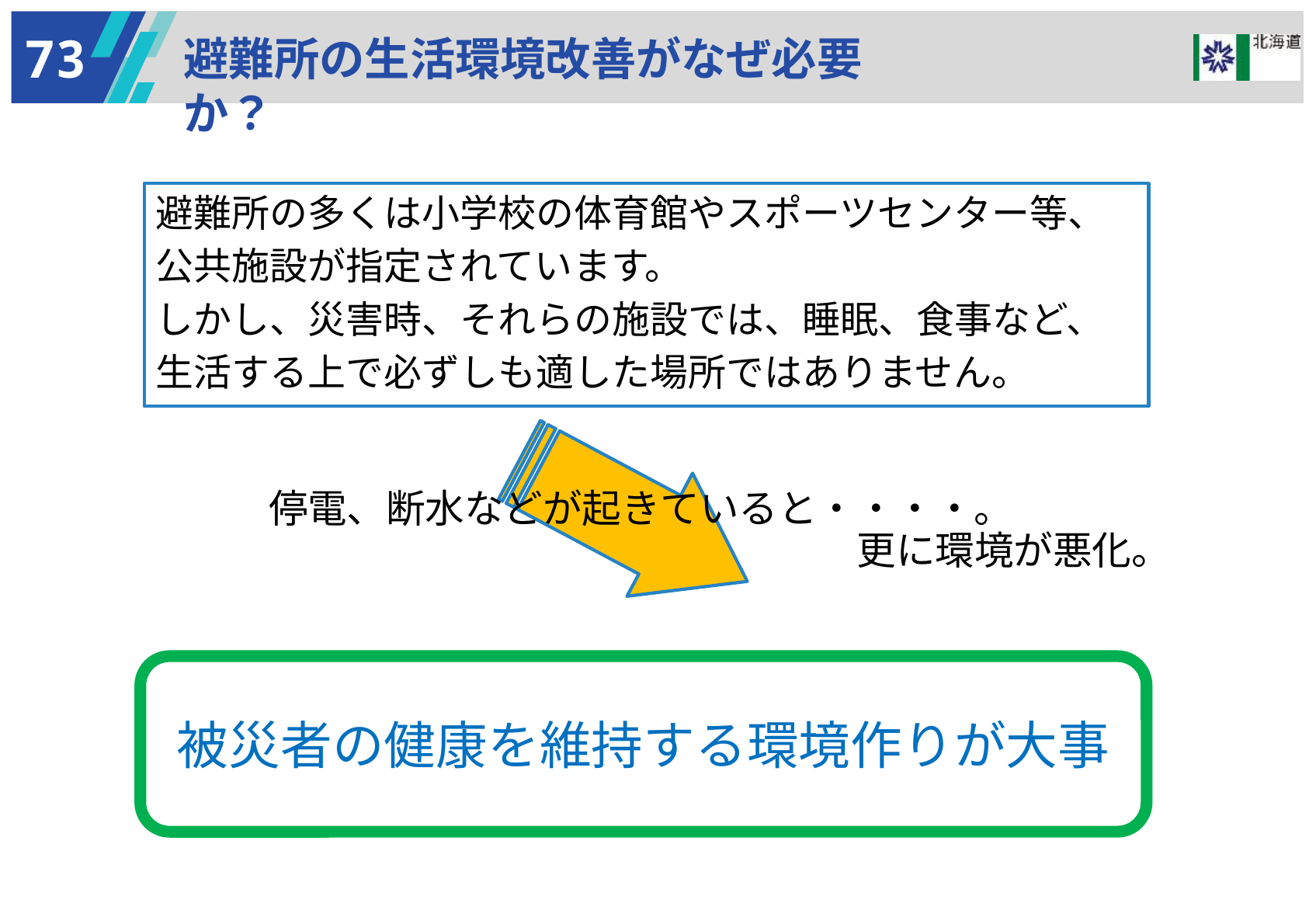

73
避難所の生活環境改善がなぜ必要か？

避難所の多くは小学校の体育館やスポーツセンター等、
公共施設が指定されています。
しかし、災害時、それらの施設では、睡眠、食事など、
生活する上で必ずしも適した場所ではありません。

停電、断水などが起きていると・・・・。
　　　　　　　　　　　　　　　　　　更に環境が悪化。
被災者の健康を維持する環境作りが大事